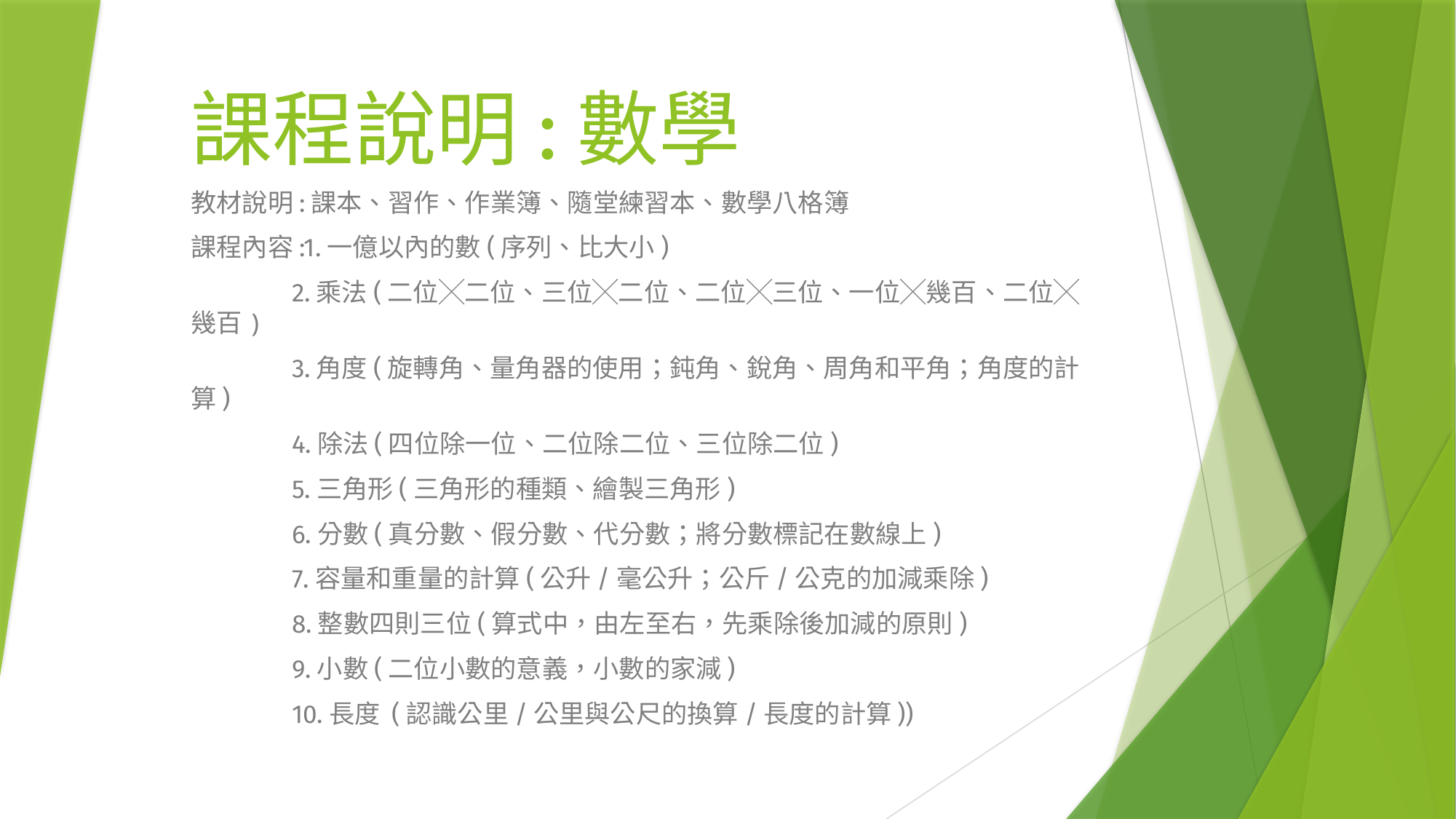

# 課程說明:數學
教材說明:課本、習作、作業簿、隨堂練習本、數學八格簿
課程內容:1.一億以內的數(序列、比大小)
               2.乘法(二位╳二位、三位╳二位、二位╳三位、一位╳幾百、二位╳幾百)
               3.角度(旋轉角、量角器的使用；鈍角、銳角、周角和平角；角度的計算)
               4.除法(四位除一位、二位除二位、三位除二位)
               5.三角形(三角形的種類、繪製三角形)
               6.分數(真分數、假分數、代分數；將分數標記在數線上)
               7.容量和重量的計算(公升/毫公升；公斤/公克的加減乘除)
               8.整數四則三位(算式中，由左至右，先乘除後加減的原則)
               9.小數(二位小數的意義，小數的家減)
               10.長度 (認識公里/公里與公尺的換算/長度的計算))